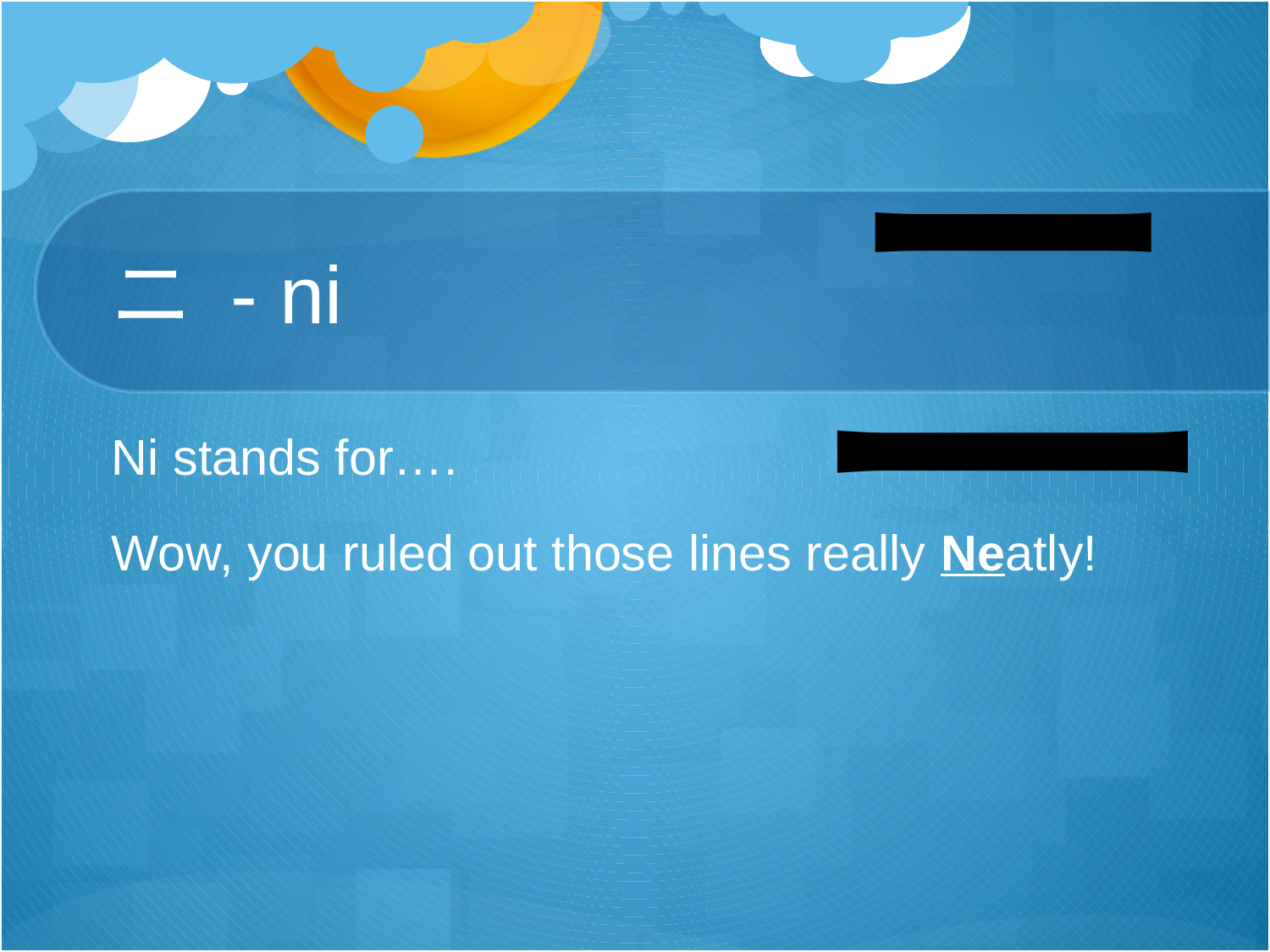

ニ
# ニ - ni
Ni stands for….
Wow, you ruled out those lines really Neatly!